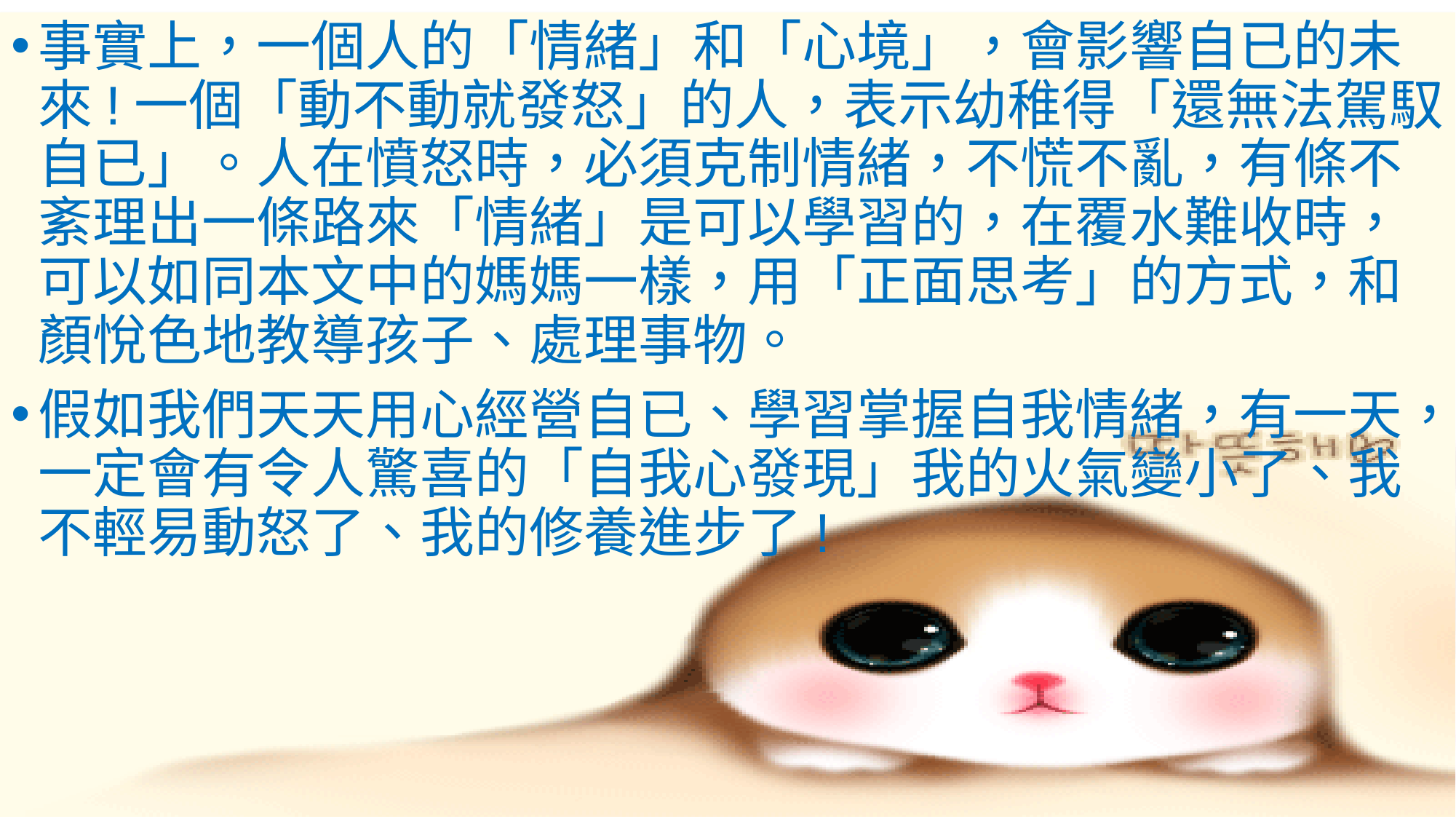

事實上，一個人的「情緒」和「心境」，會影響自已的未來!一個「動不動就發怒」的人，表示幼稚得「還無法駕馭自已」。人在憤怒時，必須克制情緒，不慌不亂，有條不紊理出一條路來「情緒」是可以學習的，在覆水難收時，可以如同本文中的媽媽一樣，用「正面思考」的方式，和顏悅色地教導孩子、處理事物。
假如我們天天用心經營自已、學習掌握自我情緒，有一天，一定會有令人驚喜的「自我心發現」我的火氣變小了、我不輕易動怒了、我的修養進步了!